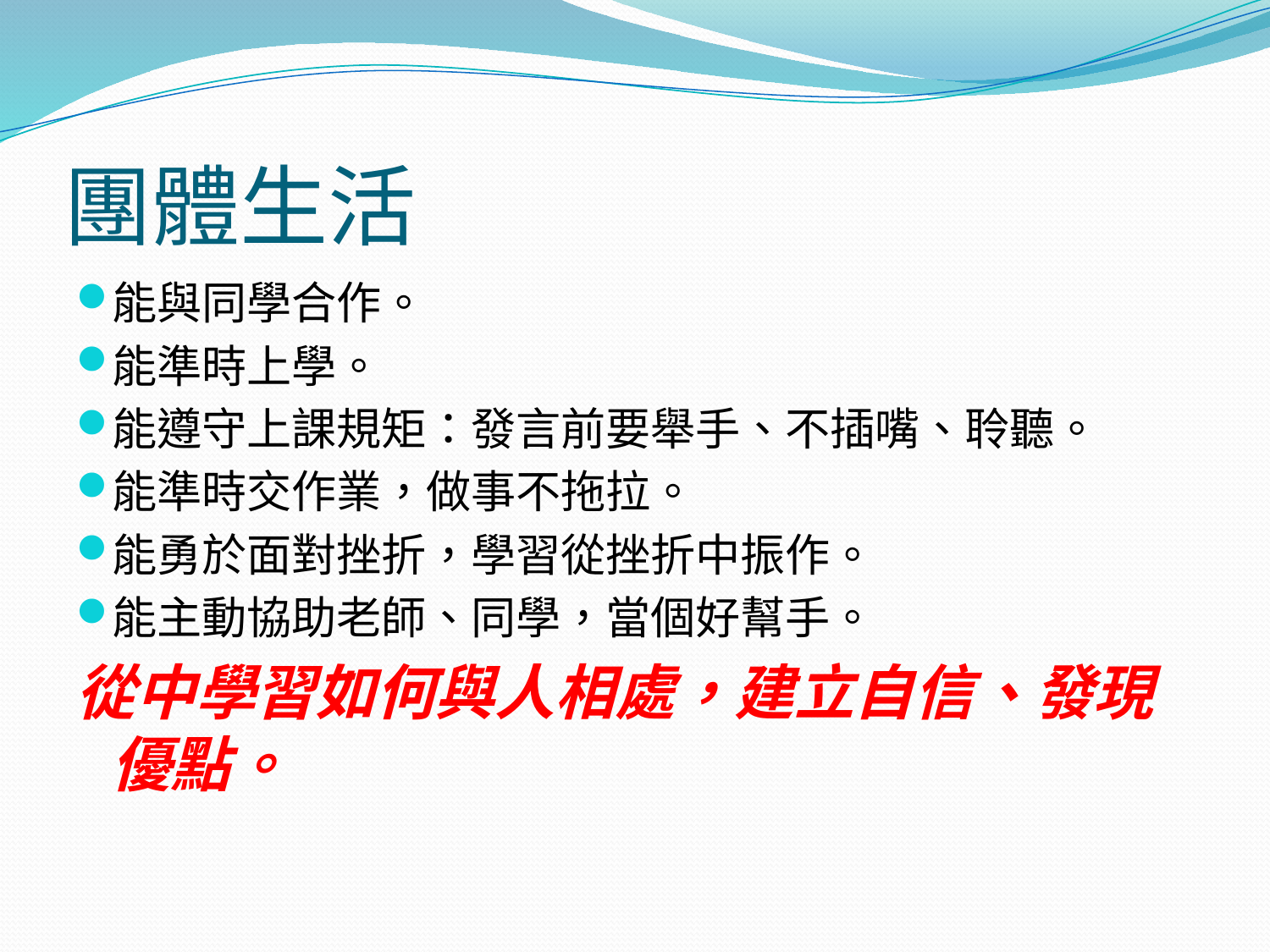

# 團體生活
能與同學合作。
能準時上學。
能遵守上課規矩：發言前要舉手、不插嘴、聆聽。
能準時交作業，做事不拖拉。
能勇於面對挫折，學習從挫折中振作。
能主動協助老師、同學，當個好幫手。
從中學習如何與人相處，建立自信、發現優點。